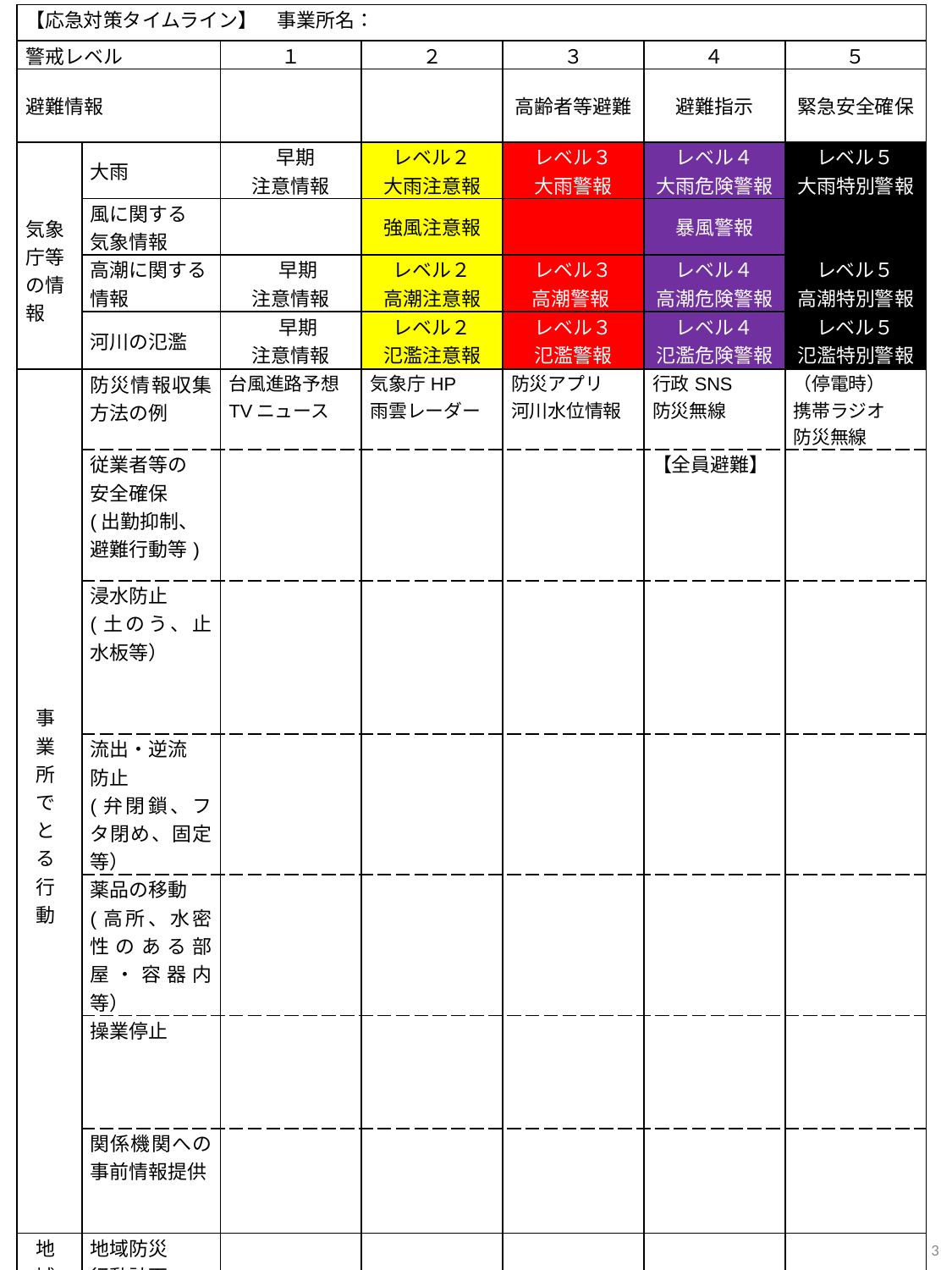

| 【応急対策タイムライン】　事業所名： |  |  |  |  |  |  |
| --- | --- | --- | --- | --- | --- | --- |
| 警戒レベル |  | １ | ２ | ３ | ４ | ５ |
| 避難情報 |  |  |  | 高齢者等避難 | 避難指示 | 緊急安全確保 |
| 気象庁等の情報 | 大雨 | 早期 注意情報 | レベル２ 大雨注意報 | レベル３ 大雨警報 | レベル４ 大雨危険警報 | レベル５ 大雨特別警報 |
|  | 風に関する 気象情報 |  | 強風注意報 |  | 暴風警報 |  |
|  | 高潮に関する 情報 | 早期 注意情報 | レベル２ 高潮注意報 | レベル３ 高潮警報 | レベル４ 高潮危険警報 | レベル５ 高潮特別警報 |
|  | 河川の氾濫 | 早期 注意情報 | レベル２ 氾濫注意報 | レベル３ 氾濫警報 | レベル４ 氾濫危険警報 | レベル５ 氾濫特別警報 |
| 事業所でとる行動 | 防災情報収集方法の例 | 台風進路予想 TVニュース | 気象庁HP 雨雲レーダー | 防災アプリ 河川水位情報 | 行政SNS 防災無線 | （停電時） 携帯ラジオ 防災無線 |
|  | 従業者等の 安全確保 (出勤抑制、 避難行動等) |  |  |  | 【全員避難】 |  |
|  | 浸水防止 (土のう、止水板等） |  |  |  |  |  |
|  | 流出・逆流 防止 (弁閉鎖、フタ閉め、固定等） |  |  |  |  |  |
|  | 薬品の移動 (高所、水密性のある部屋・容器内等） |  |  |  |  |  |
|  | 操業停止 |  |  |  |  |  |
|  | 関係機関への事前情報提供 |  |  |  |  |  |
| 地域で とる行動 | 地域防災 行動計画 |  |  |  |  |  |
|  | 町内会との 協定など |  |  |  |  |  |
3